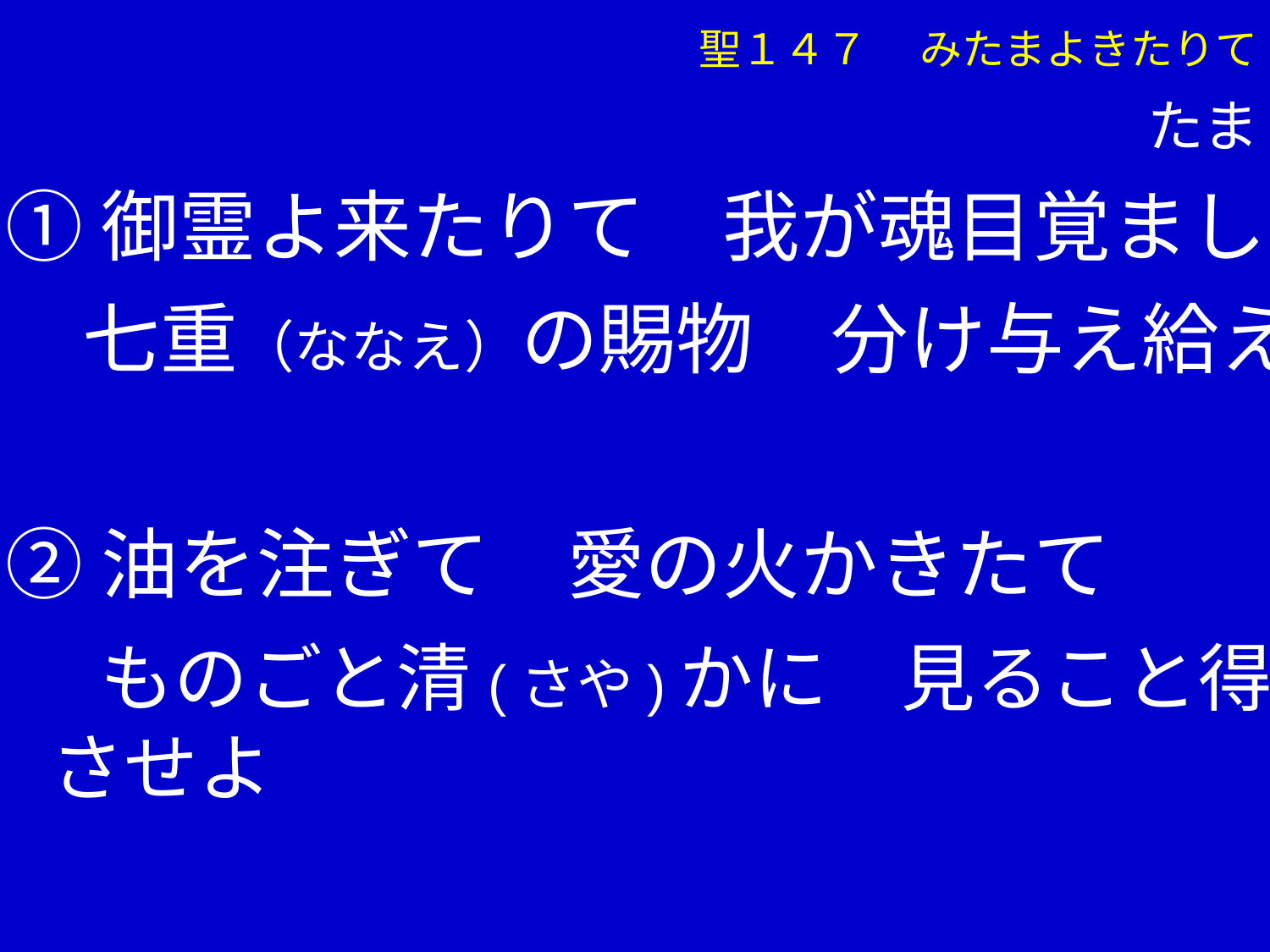

聖１４７ 　みたまよきたりて
　　　　　　　　　　　　　　　　　　　　 たま
①御霊よ来たりて　我が魂目覚まし
　七重（ななえ）の賜物　分け与え給え

②油を注ぎて　愛の火かきたて
　 ものごと清(さや)かに　見ること得させよ